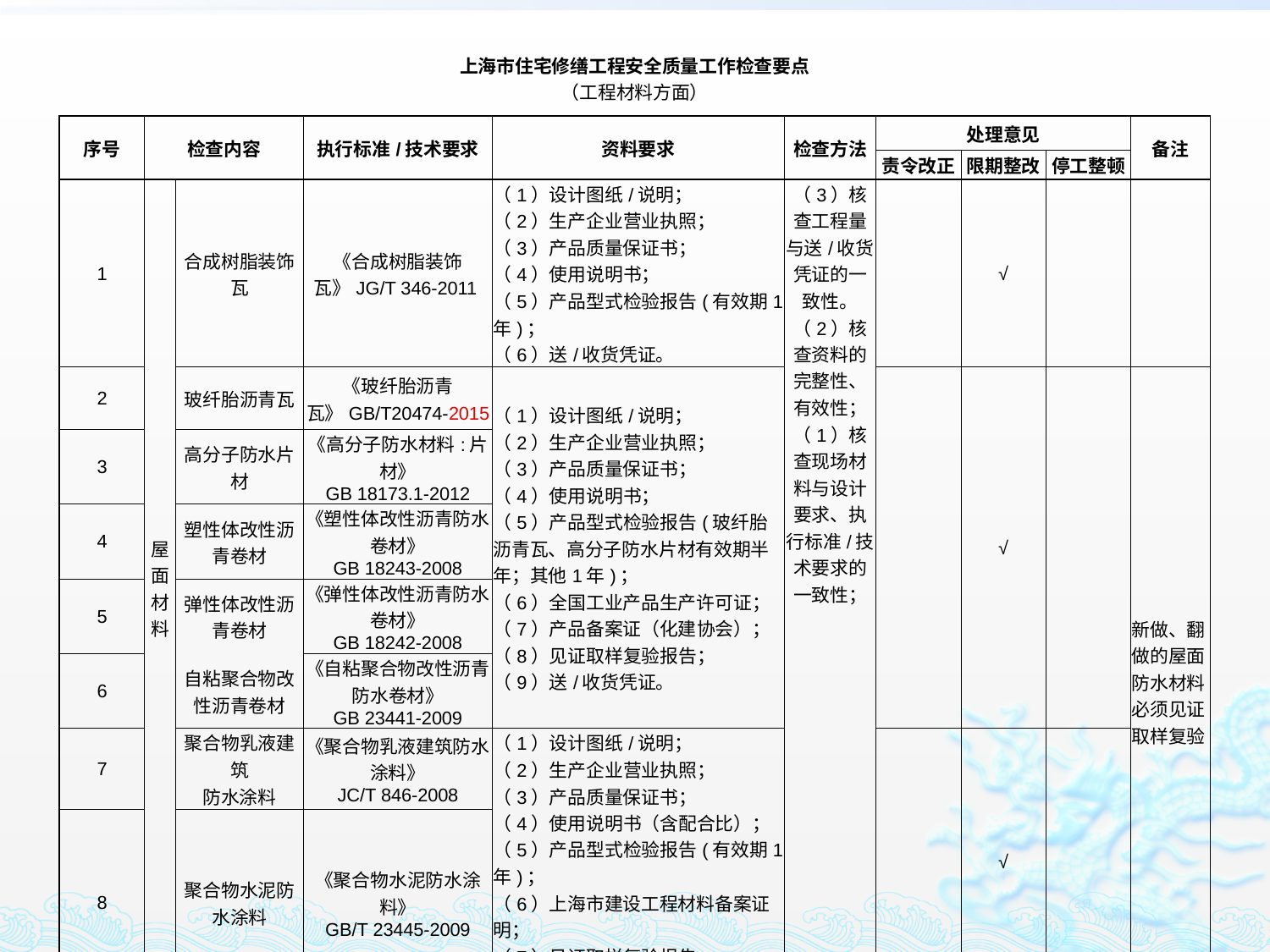

| 上海市住宅修缮工程安全质量工作检查要点 （工程材料方面） |  |  |  |  |  |  |  |  |  |
| --- | --- | --- | --- | --- | --- | --- | --- | --- | --- |
| 序号 | 检查内容 |  | 执行标准/技术要求 | 资料要求 | 检查方法 | 处理意见 |  |  | 备注 |
|  |  |  |  |  |  | 责令改正 | 限期整改 | 停工整顿 |  |
| 1 | 屋 面 材 料 | 合成树脂装饰瓦 | 《合成树脂装饰瓦》JG/T 346-2011 | （1）设计图纸/说明； （2）生产企业营业执照； （3）产品质量保证书； （4）使用说明书； （5）产品型式检验报告(有效期1年)； （6）送/收货凭证。 | （3）核查工程量与送/收货凭证的一致性。 （2）核查资料的完整性、有效性； （1）核查现场材料与设计要求、执行标准/技术要求的一致性； |  | √ |  |  |
| 2 |  | 玻纤胎沥青瓦 | 《玻纤胎沥青瓦》GB/T20474-2015 | （1）设计图纸/说明； （2）生产企业营业执照； （3）产品质量保证书； （4）使用说明书； （5）产品型式检验报告(玻纤胎沥青瓦、高分子防水片材有效期半年；其他1年)； （6）全国工业产品生产许可证； （7）产品备案证（化建协会）； （8）见证取样复验报告； （9）送/收货凭证。 |  |  | √ |  | 新做、翻做的屋面防水材料必须见证取样复验 |
| 3 |  | 高分子防水片材 | 《高分子防水材料:片材》 GB 18173.1-2012 |  |  |  |  |  |  |
| 4 |  | 塑性体改性沥青卷材 | 《塑性体改性沥青防水卷材》 GB 18243-2008 |  |  |  |  |  |  |
| 5 |  | 弹性体改性沥青卷材 | 《弹性体改性沥青防水卷材》 GB 18242-2008 |  |  |  |  |  |  |
| 6 |  | 自粘聚合物改性沥青卷材 | 《自粘聚合物改性沥青防水卷材》 GB 23441-2009 |  |  |  |  |  |  |
| 7 |  | 聚合物乳液建筑 防水涂料 | 《聚合物乳液建筑防水涂料》 JC/T 846-2008 | （1）设计图纸/说明； （2）生产企业营业执照； （3）产品质量保证书； （4）使用说明书（含配合比）； （5）产品型式检验报告(有效期1年)； （6）上海市建设工程材料备案证明； （7）见证取样复验报告； （8）送/收货凭证。 |  |  | √ |  |  |
| 8 |  | 聚合物水泥防水涂料 | 《聚合物水泥防水涂料》 GB/T 23445-2009 |  |  |  |  |  |  |